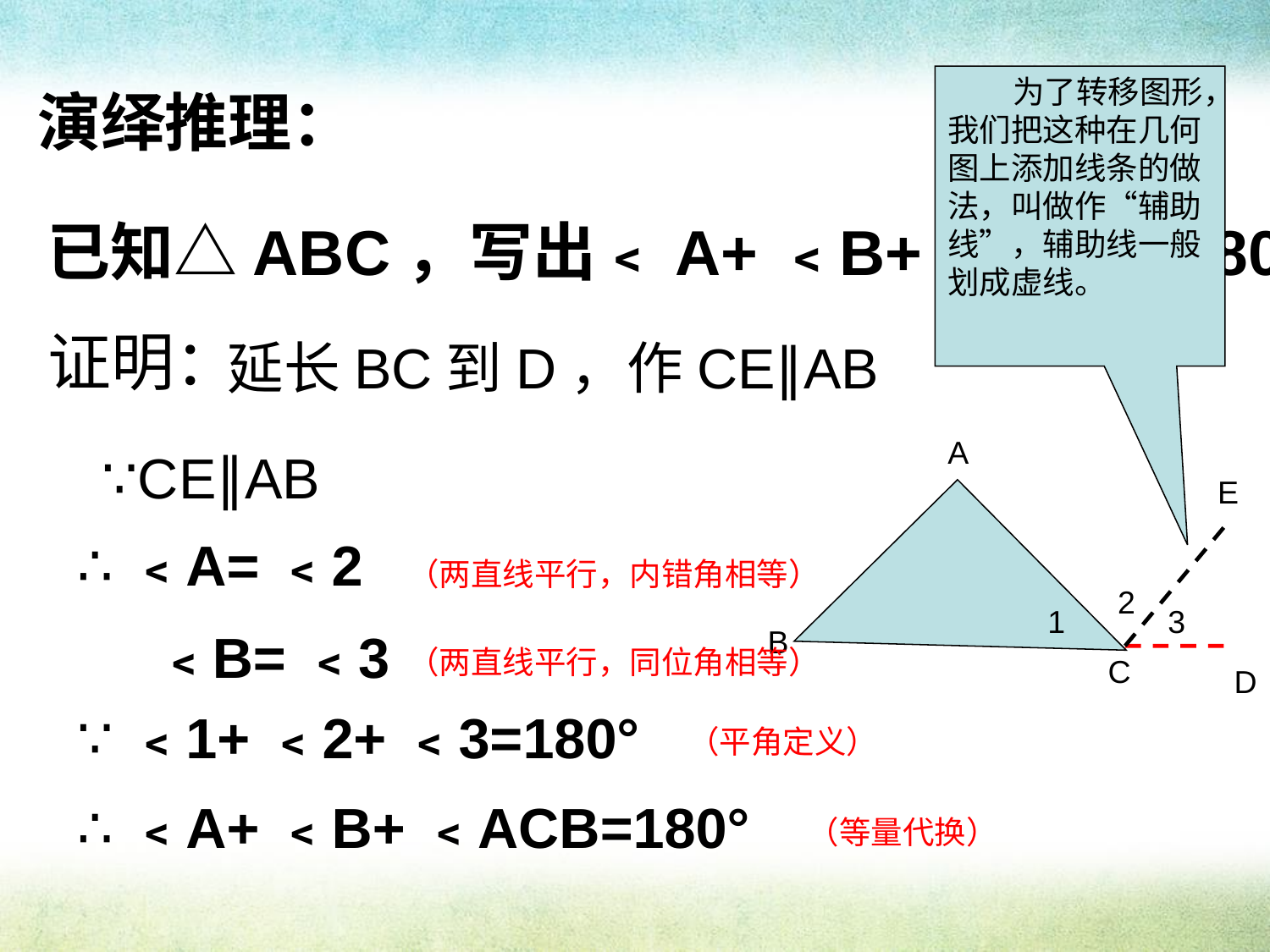

为了转移图形，我们把这种在几何图上添加线条的做法，叫做作“辅助线”，辅助线一般划成虚线。
演绎推理：
已知△ABC，写出﹤A+ ﹤B+ ﹤ACB=180°
证明：
延长BC到D，作CE∥AB
A

B
C
∵CE∥AB
E
∴ ﹤A= ﹤2

（两直线平行，内错角相等）
2
1
3
     ﹤B= ﹤3
（两直线平行，同位角相等）

D
∵ ﹤1+ ﹤2+ ﹤3=180°
（平角定义）
∴ ﹤A+ ﹤B+ ﹤ACB=180°
（等量代换）